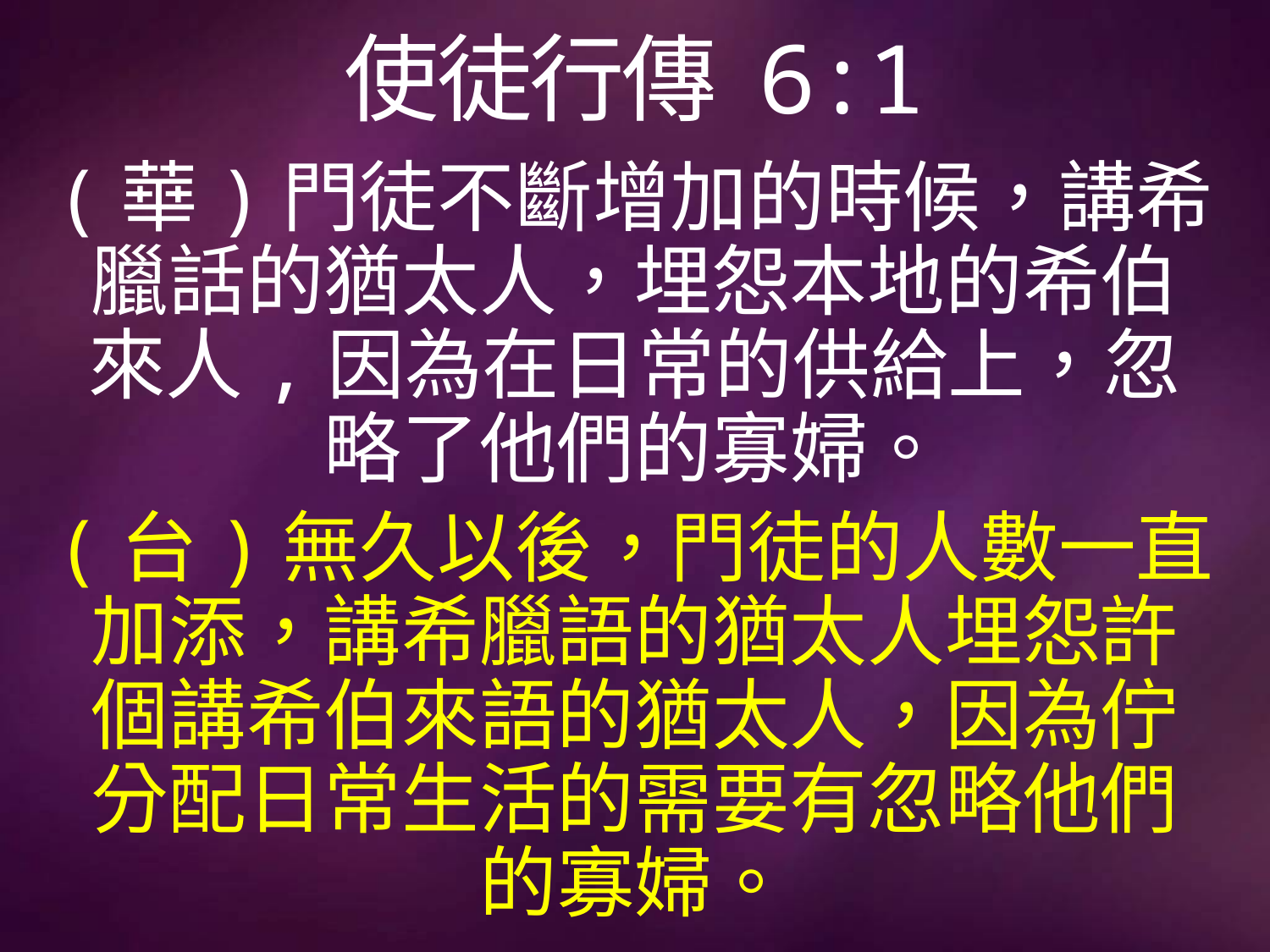

# 使徒行傳 6:1
(華)門徒不斷增加的時候，講希臘話的猶太人，埋怨本地的希伯來人,因為在日常的供給上，忽略了他們的寡婦。
(台)無久以後，門徒的人數一直加添，講希臘語的猶太人埋怨許個講希伯來語的猶太人，因為佇分配日常生活的需要有忽略他們的寡婦。